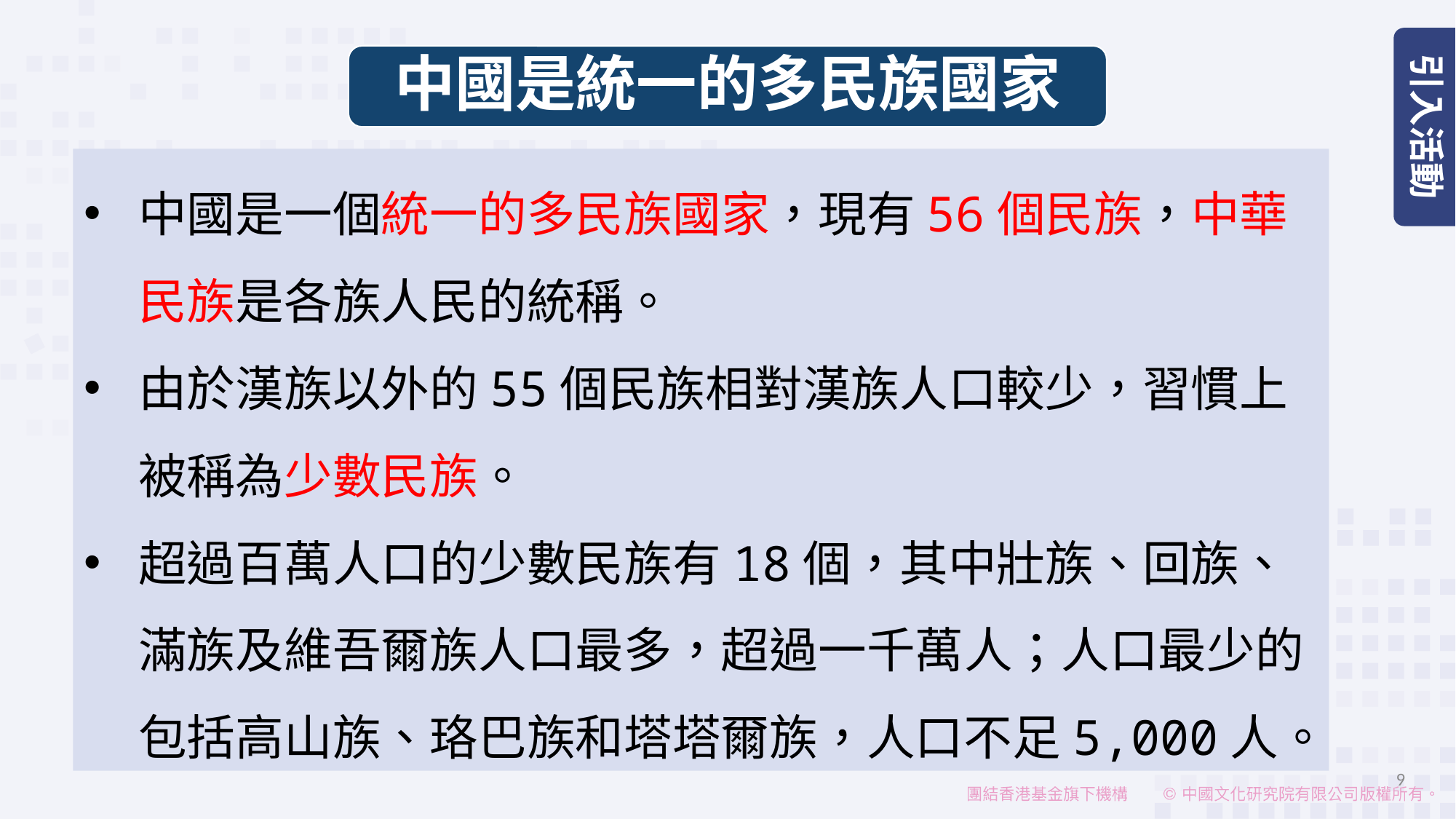

引入活動
引入活動
中國是統一的多民族國家

中國是一個統一的多民族國家，現有56個民族，中華民族是各族人民的統稱。
由於漢族以外的55個民族相對漢族人口較少，習慣上被稱為少數民族。
超過百萬人口的少數民族有18個，其中壯族、回族、滿族及維吾爾族人口最多，超過一千萬人；人口最少的包括高山族、珞巴族和塔塔爾族，人口不足5,000人。

9